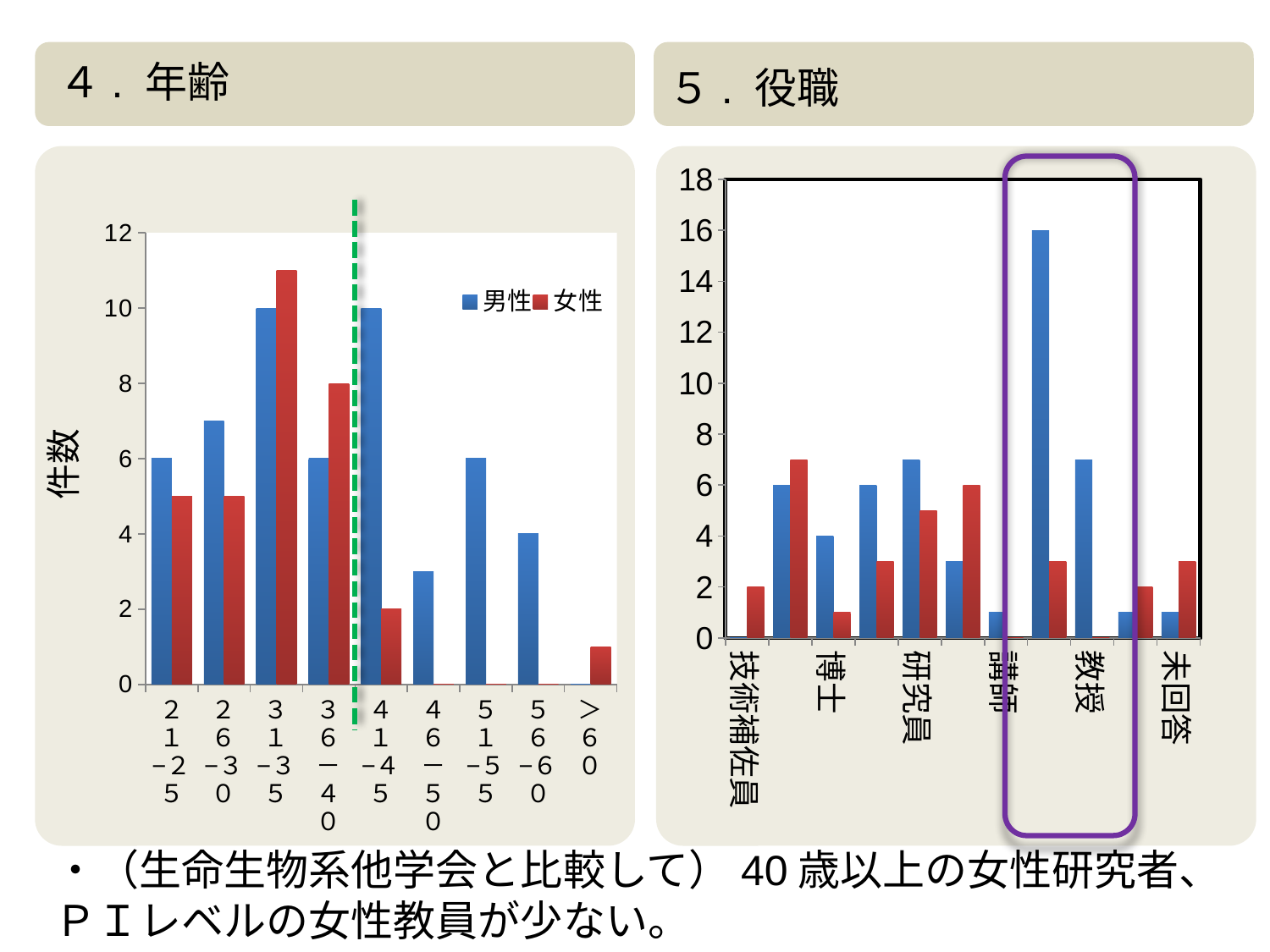

# ４. 年齢

５. 役職

### Chart

| Category | 男性 | 女性 |
|---|---|---|
| ２１−２５ | 6.0 | 5.0 |
| ２６−３０ | 7.0 | 5.0 |
| ３１−３５ | 10.0 | 11.0 |
| ３６－４０ | 6.0 | 8.0 |
| ４１−４５ | 10.0 | 2.0 |
| ４６－５０ | 3.0 | 0.0 |
| ５１−５５ | 6.0 | 0.0 |
| ５６−６０ | 4.0 | 0.0 |
| ＞６０ | 0.0 | 1.0 |
件数

### Chart

| Category | 男性 | 女性 |
|---|---|---|
| 技術補佐員 | 0.0 | 2.0 |
| 修士	 | 6.0 | 7.0 |
| 博士	 | 4.0 | 1.0 |
| ポスドク	 | 6.0 | 3.0 |
| 研究員 | 7.0 | 5.0 |
| 助教	 | 3.0 | 6.0 |
| 講師 | 1.0 | 0.0 |
| 准教授	 | 16.0 | 3.0 |
| 教授	 | 7.0 | 0.0 |
| その他 | 1.0 | 2.0 |
| 未回答 | 1.0 | 3.0 |
・（生命生物系他学会と比較して）40歳以上の女性研究者、ＰＩレベルの女性教員が少ない。